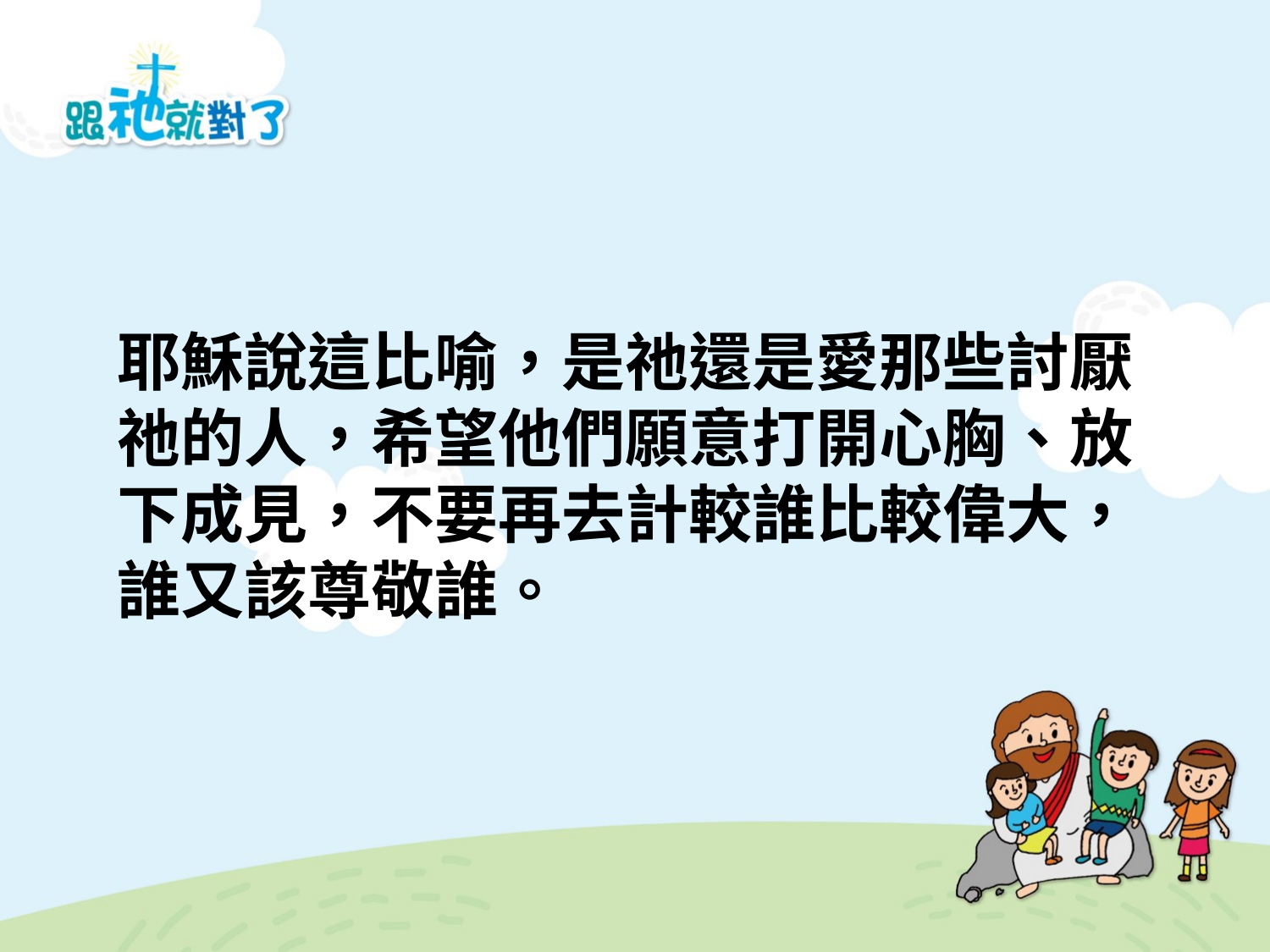

耶穌說這比喻，是祂還是愛那些討厭祂的人，希望他們願意打開心胸、放下成見，不要再去計較誰比較偉大，誰又該尊敬誰。